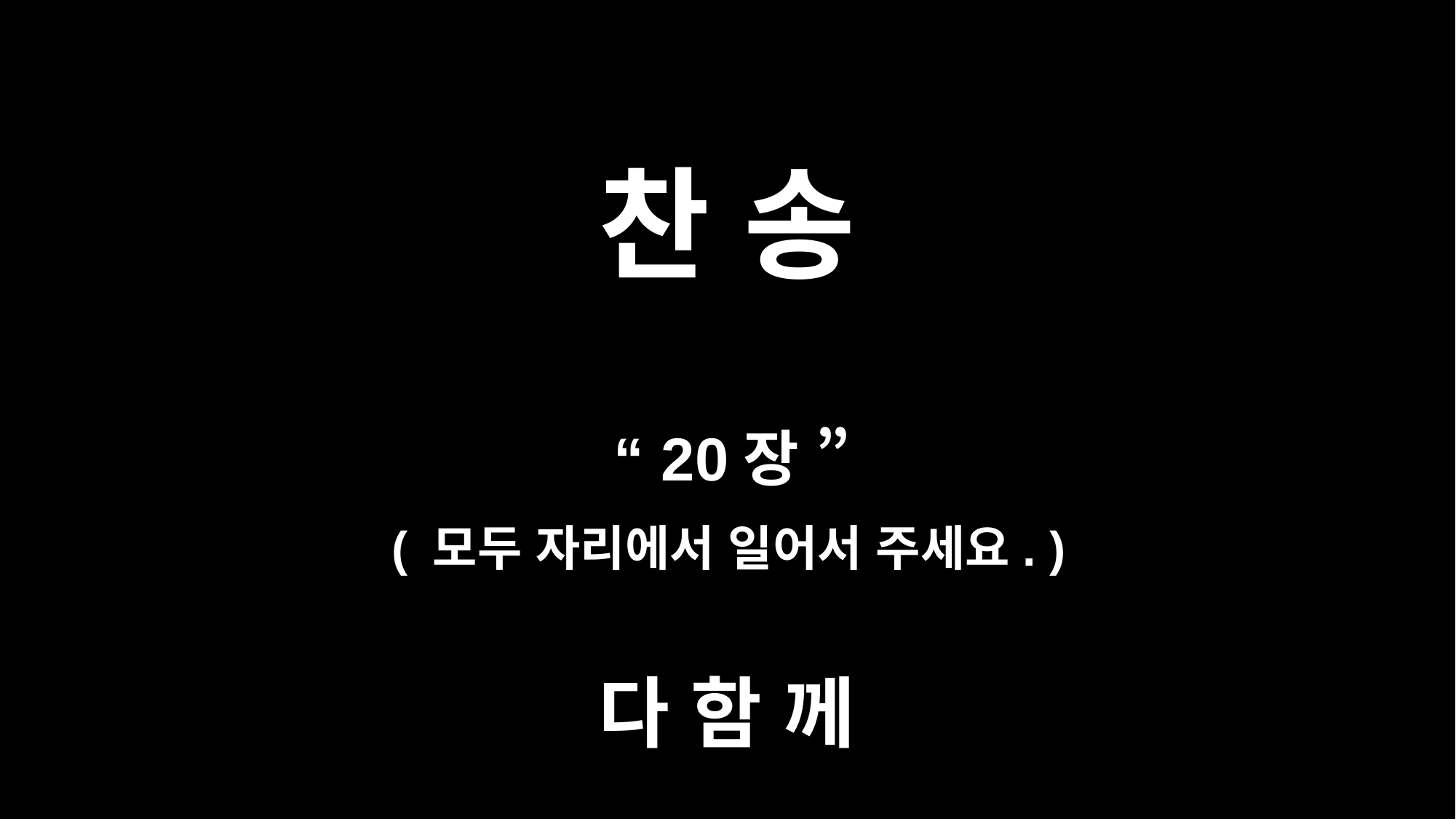

# 찬 송
“ 20장 ”
다 함 께